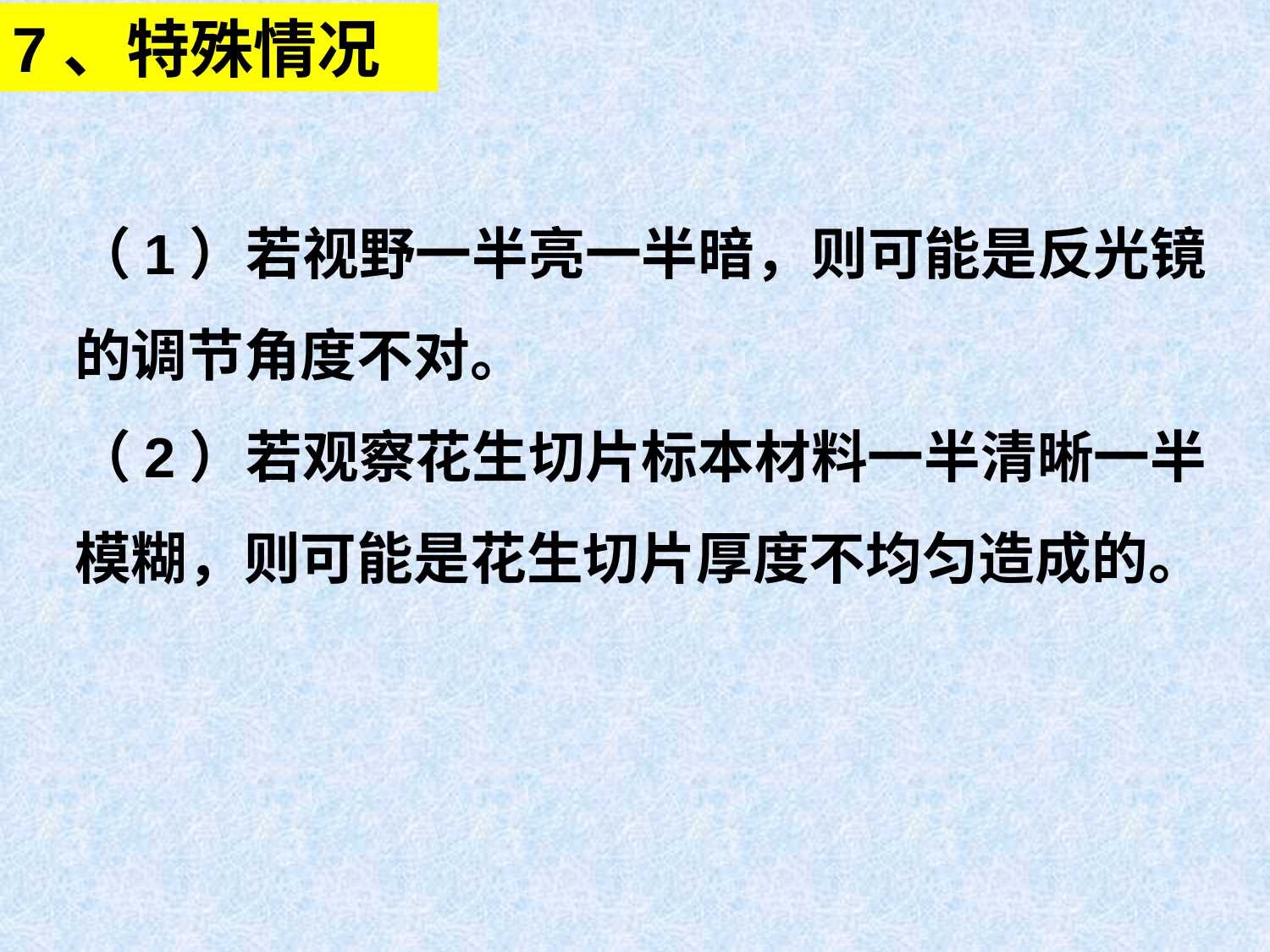

7、特殊情况
（1）若视野一半亮一半暗，则可能是反光镜的调节角度不对。
（2）若观察花生切片标本材料一半清晰一半模糊，则可能是花生切片厚度不均匀造成的。